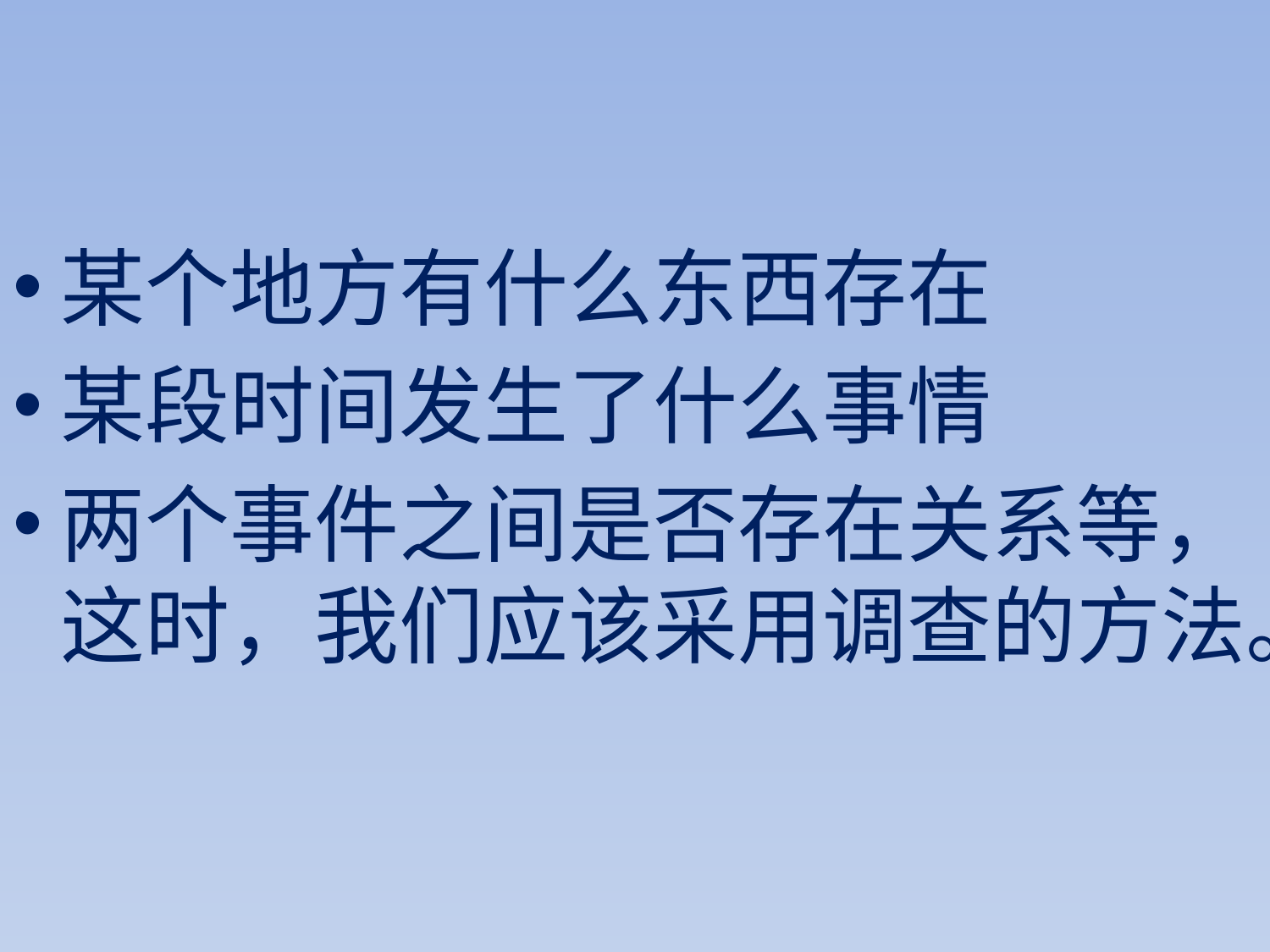

某个地方有什么东西存在
某段时间发生了什么事情
两个事件之间是否存在关系等，这时，我们应该采用调查的方法。